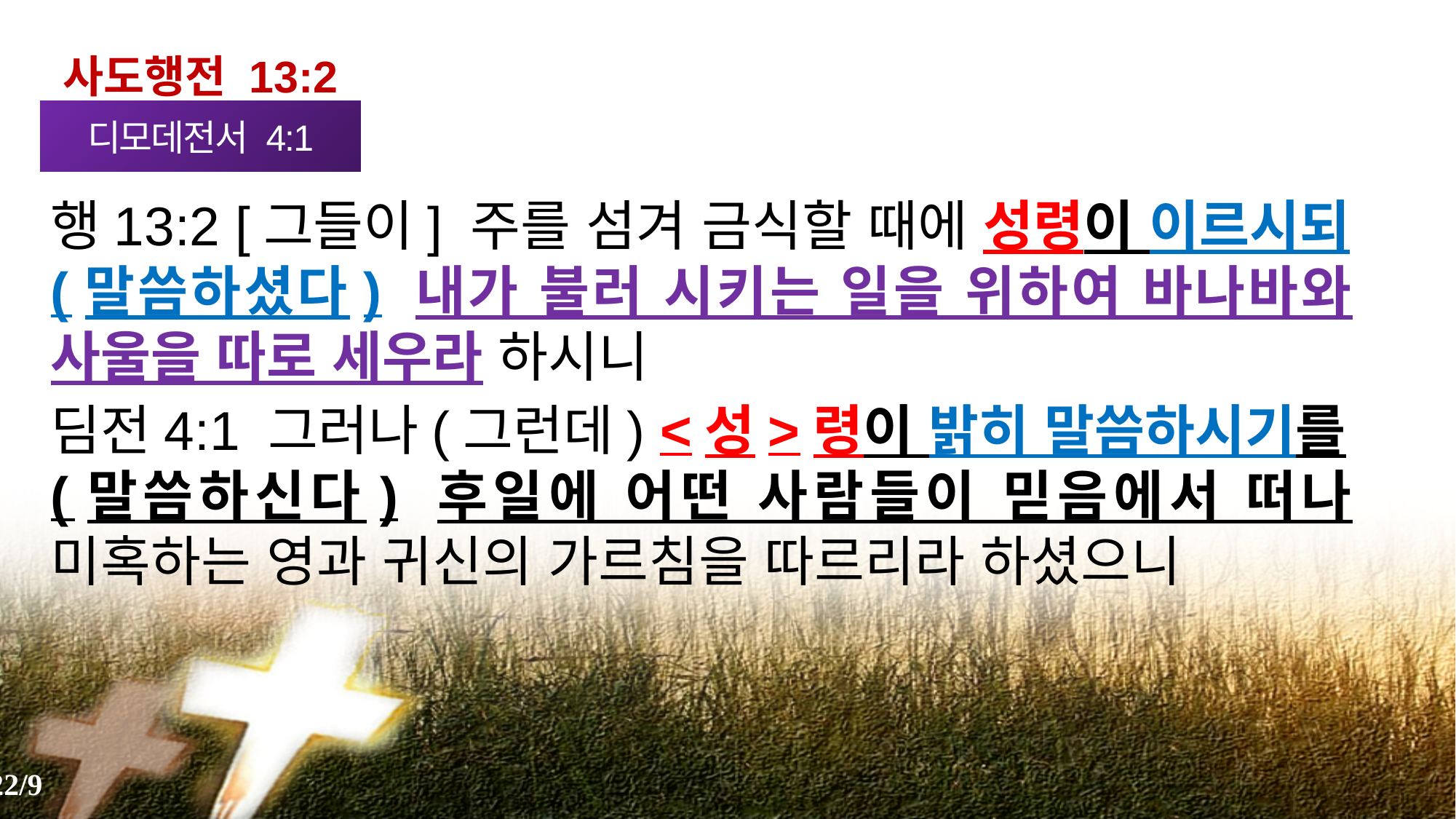

사도행전 13:2

디모데전서 4:1
행13:2 [그들이] 주를 섬겨 금식할 때에 성령이 이르시되(말씀하셨다) 내가 불러 시키는 일을 위하여 바나바와 사울을 따로 세우라 하시니
딤전4:1 그러나(그런데) <성>령이 밝히 말씀하시기를(말씀하신다) 후일에 어떤 사람들이 믿음에서 떠나 미혹하는 영과 귀신의 가르침을 따르리라 하셨으니